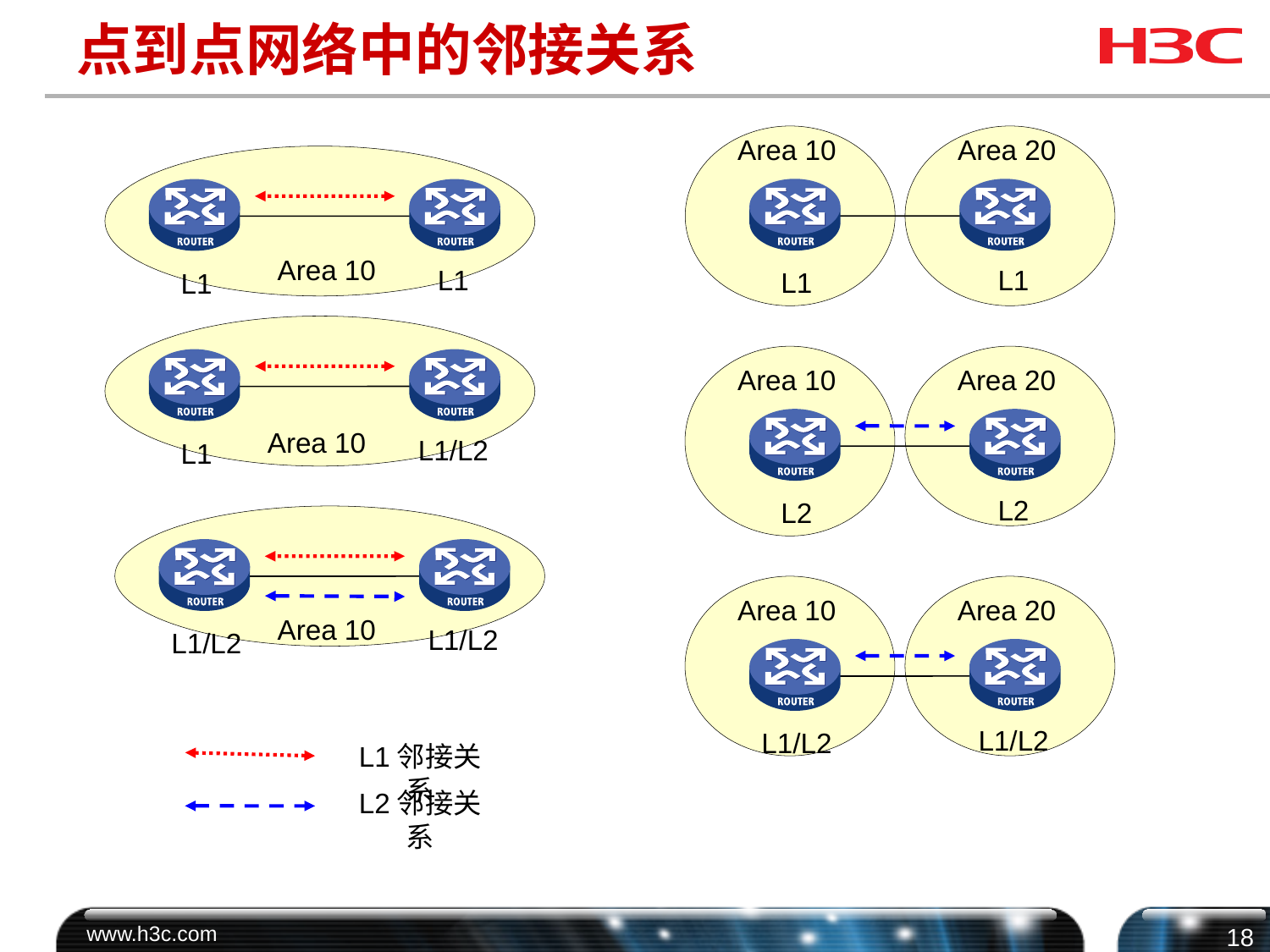

# 点到点网络中的邻接关系

Area 10
Area 20

Area 10
L1
L1
L1
L1

Area 10
Area 20

Area 10

L1/L2
L1

L2
L2

Area 10
Area 20

Area 10
L1/L2
L1/L2

L1/L2
L1/L2
L1邻接关系

L2邻接关系